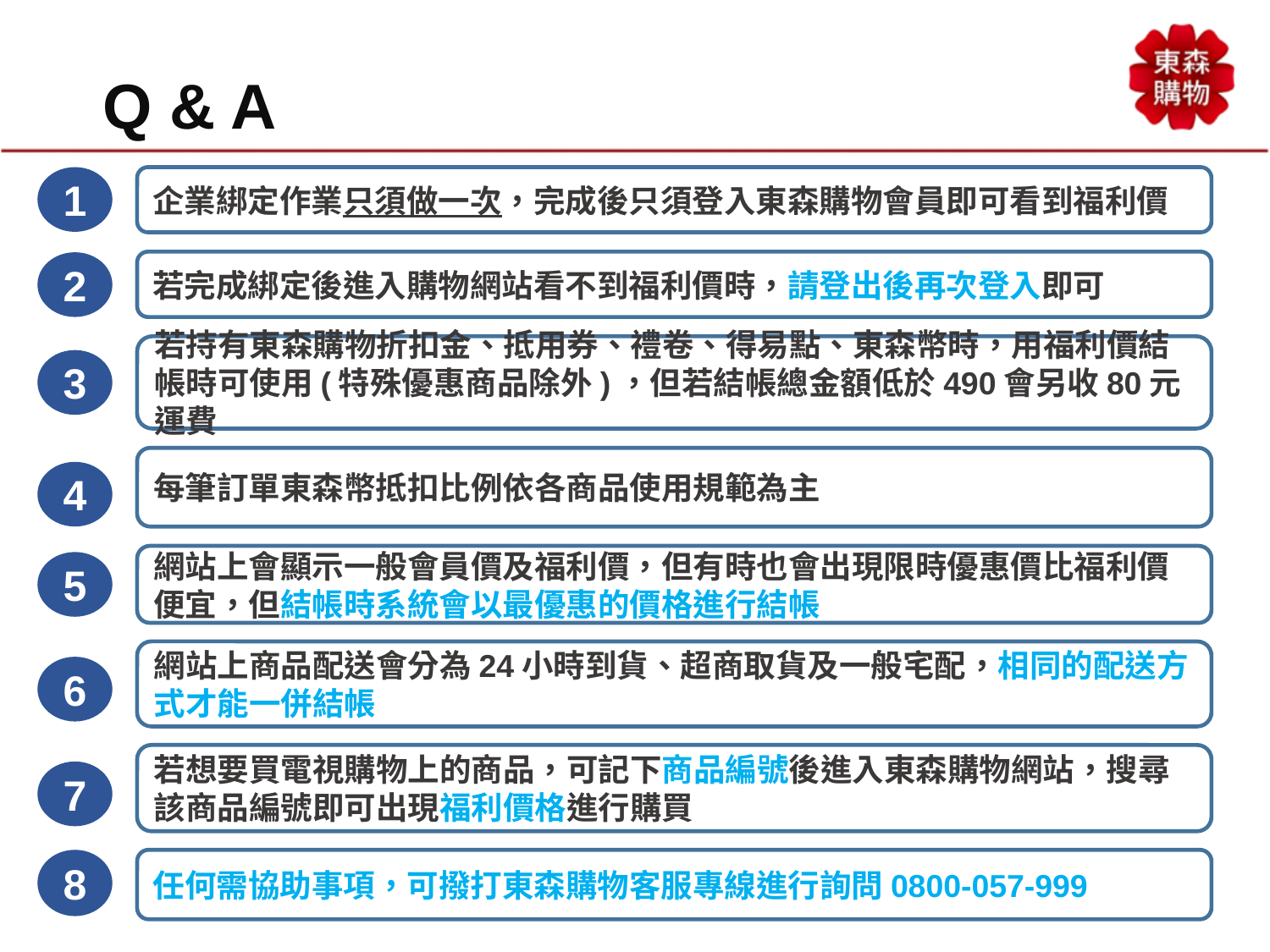

# Q & A
1
企業綁定作業只須做一次，完成後只須登入東森購物會員即可看到福利價
若完成綁定後進入購物網站看不到福利價時，請登出後再次登入即可
2
若持有東森購物折扣金、抵用券、禮卷、得易點、東森幣時，用福利價結帳時可使用(特殊優惠商品除外)，但若結帳總金額低於490會另收80元運費
3
每筆訂單東森幣抵扣比例依各商品使用規範為主
4
網站上會顯示一般會員價及福利價，但有時也會出現限時優惠價比福利價便宜，但結帳時系統會以最優惠的價格進行結帳
5
網站上商品配送會分為24小時到貨、超商取貨及一般宅配，相同的配送方式才能一併結帳
6
若想要買電視購物上的商品，可記下商品編號後進入東森購物網站，搜尋該商品編號即可出現福利價格進行購買
7
8
任何需協助事項，可撥打東森購物客服專線進行詢問0800-057-999